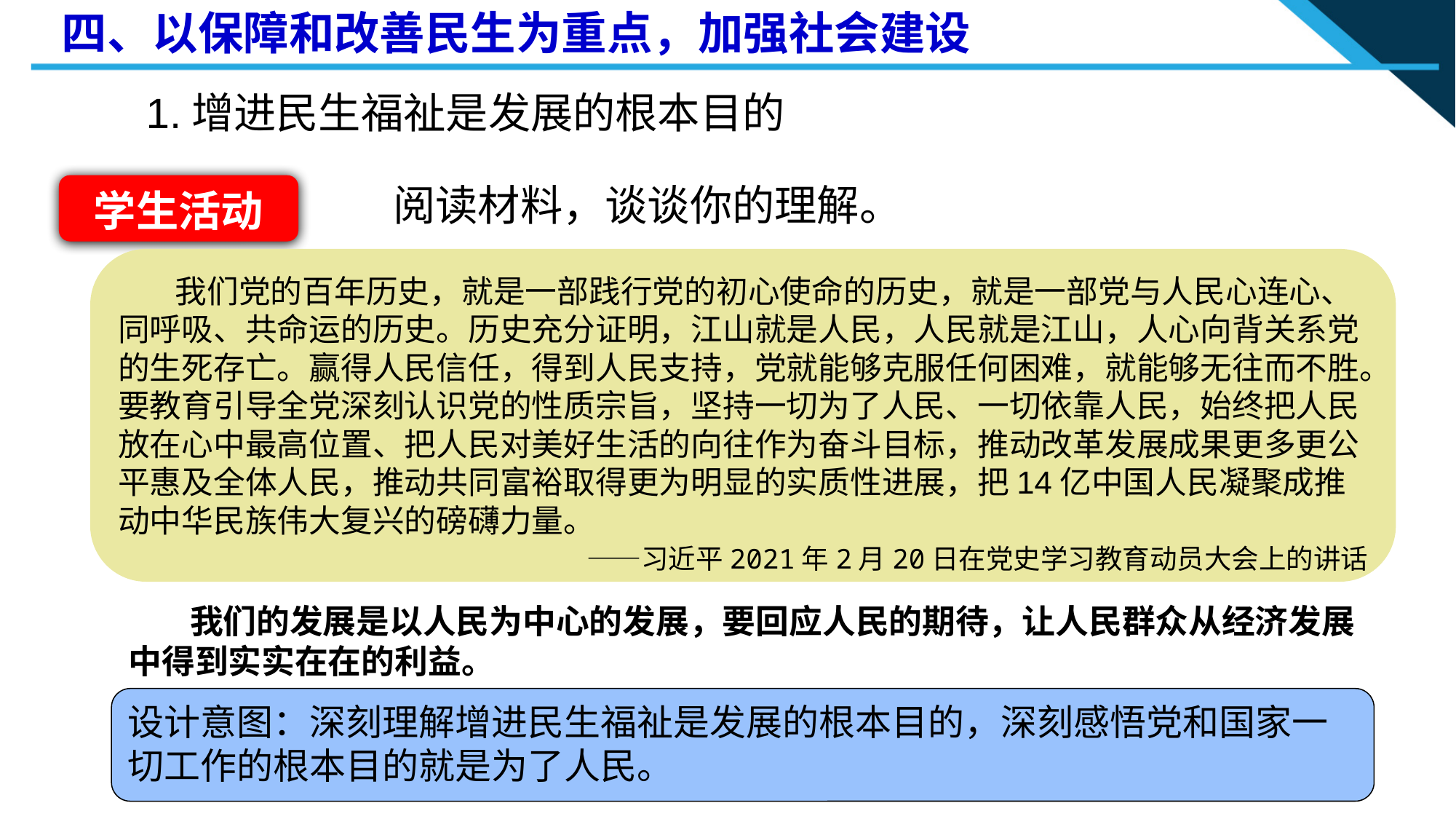

四、以保障和改善民生为重点，加强社会建设
1.增进民生福祉是发展的根本目的
阅读材料，谈谈你的理解。
学生活动
       我们党的百年历史，就是一部践行党的初心使命的历史，就是一部党与人民心连心、同呼吸、共命运的历史。历史充分证明，江山就是人民，人民就是江山，人心向背关系党的生死存亡。赢得人民信任，得到人民支持，党就能够克服任何困难，就能够无往而不胜。要教育引导全党深刻认识党的性质宗旨，坚持一切为了人民、一切依靠人民，始终把人民放在心中最高位置、把人民对美好生活的向往作为奋斗目标，推动改革发展成果更多更公平惠及全体人民，推动共同富裕取得更为明显的实质性进展，把14亿中国人民凝聚成推动中华民族伟大复兴的磅礴力量。
　　                                                   ——习近平2021年2月20日在党史学习教育动员大会上的讲话
       我们的发展是以人民为中心的发展，要回应人民的期待，让人民群众从经济发展中得到实实在在的利益。
设计意图：深刻理解增进民生福祉是发展的根本目的，深刻感悟党和国家一切工作的根本目的就是为了人民。